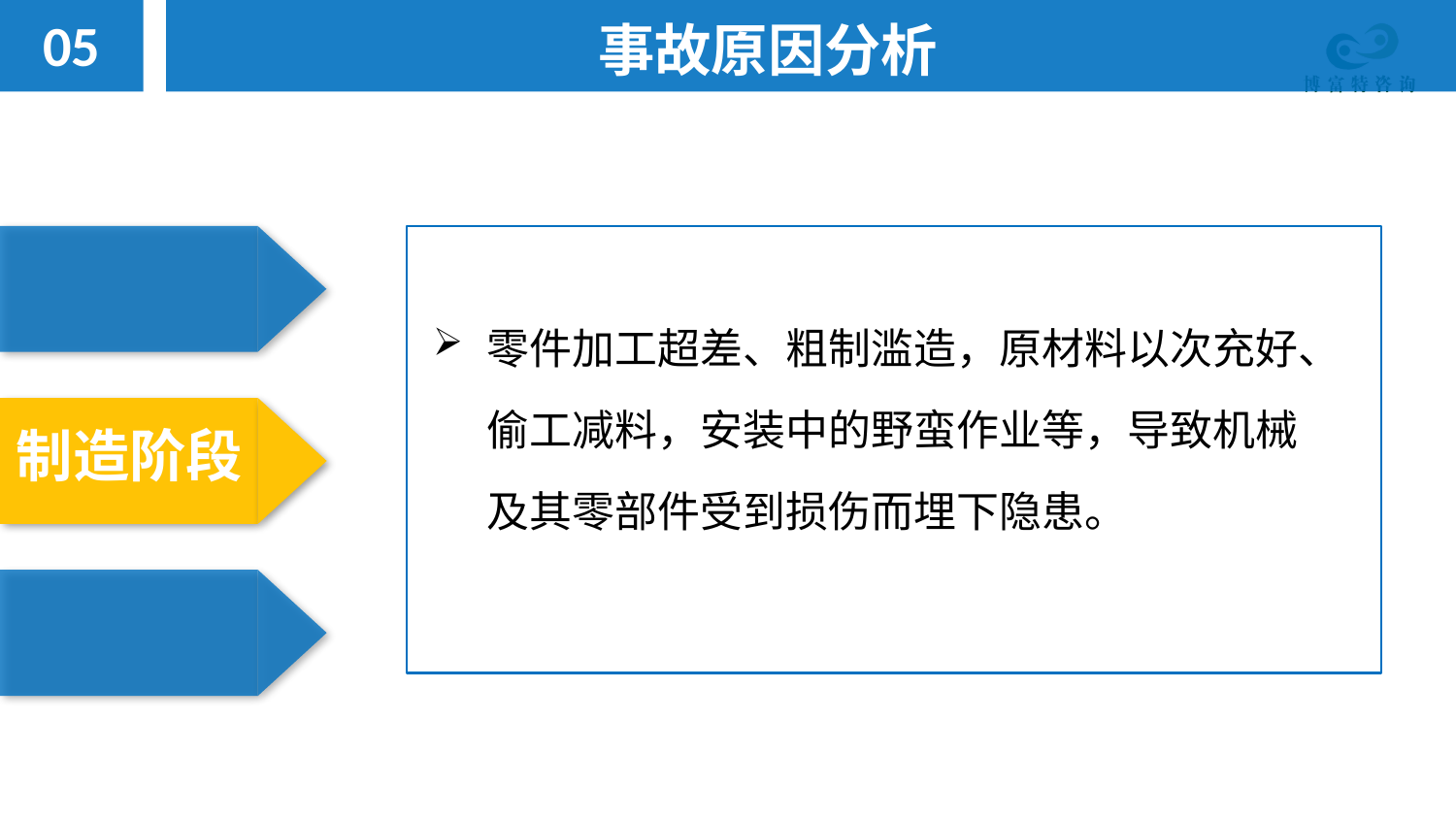

05
事故原因分析

零件加工超差、粗制滥造，原材料以次充好、偷工减料，安装中的野蛮作业等，导致机械及其零部件受到损伤而埋下隐患。

制造阶段